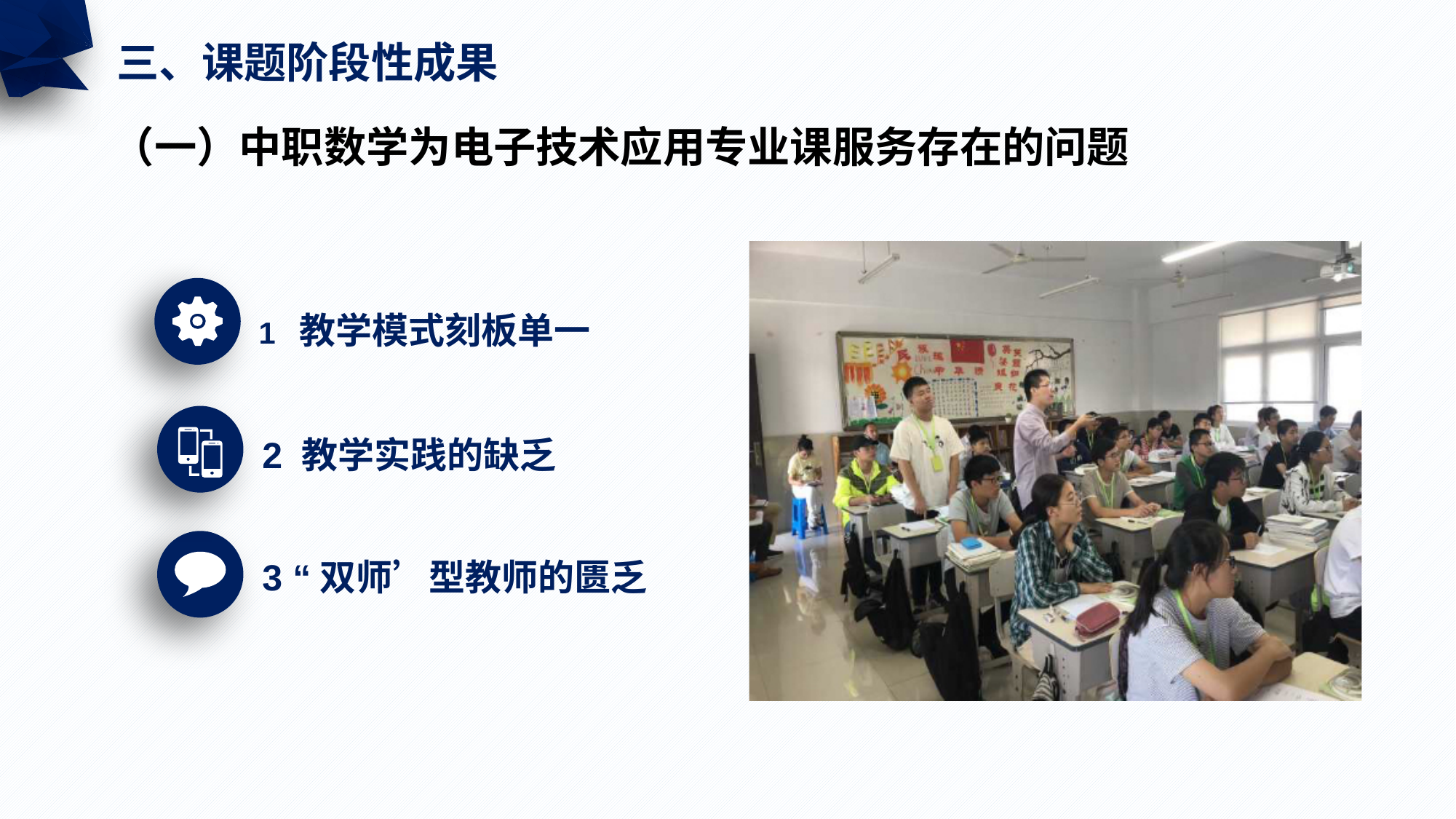

三、课题阶段性成果
（一）中职数学为电子技术应用专业课服务存在的问题

1  教学模式刻板单一

2 教学实践的缺乏

3 “双师’型教师的匮乏